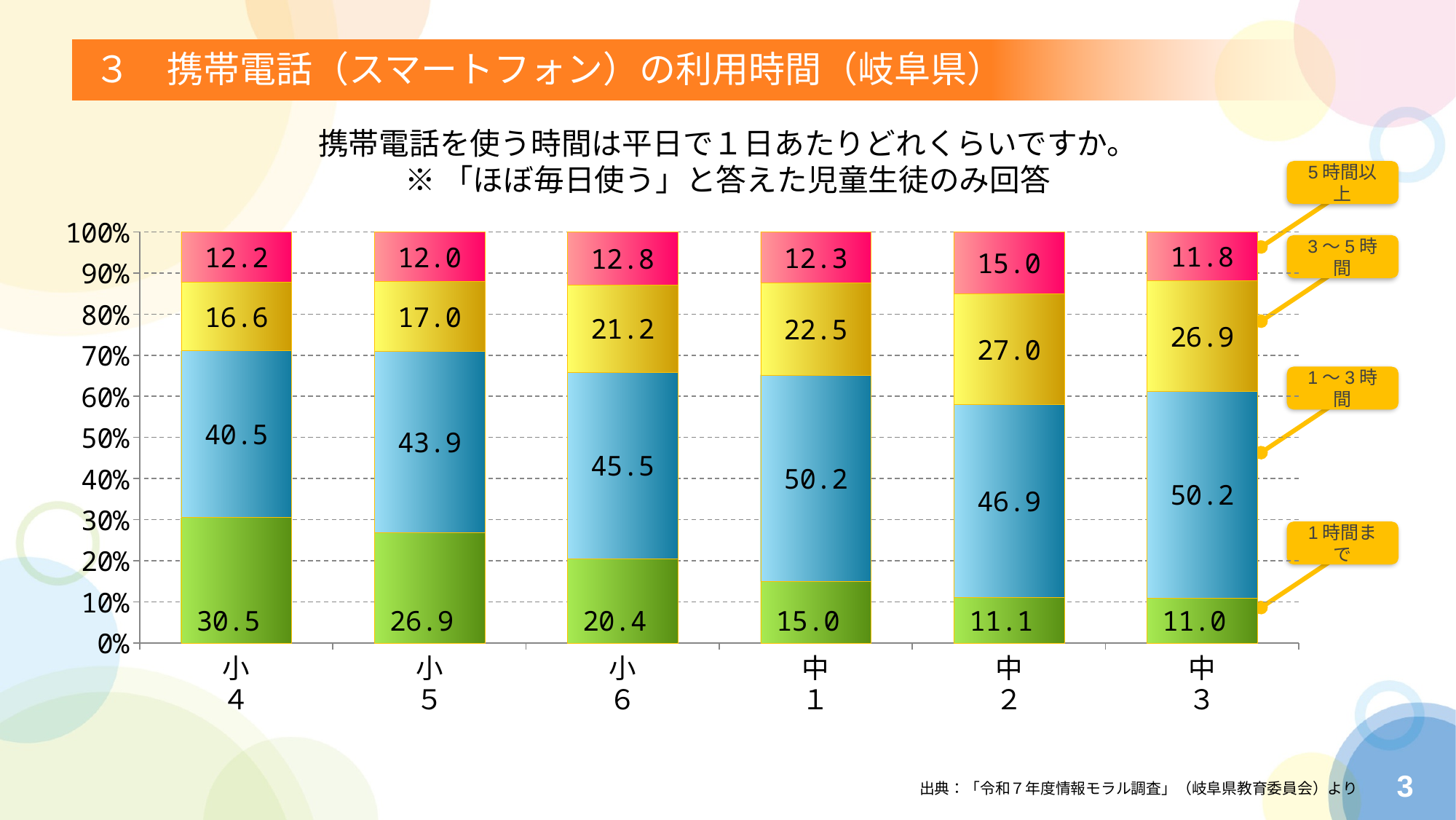

# ３　携帯電話（スマートフォン）の利用時間（岐阜県）
携帯電話を使う時間は平日で１日あたりどれくらいですか。
※「ほぼ毎日使う」と答えた児童生徒のみ回答

### Chart

| Category | １時間まで | １時間～３時間 | ３時間～５時間 | ５時間以上 |
|---|---|---|---|---|
| 小４ | 30.5 | 40.5 | 16.6 | 12.2 |
| 小５ | 26.9 | 43.9 | 17.0 | 12.0 |
| 小６ | 20.4 | 45.5 | 21.2 | 12.8 |
| 中１ | 15.0 | 50.2 | 22.5 | 12.3 |
| 中２ | 11.1 | 46.9 | 27.0 | 15.0 |
| 中３ | 11.0 | 50.2 | 26.9 | 11.8 |
5時間以上
3～5時間
1～3時間
1時間まで
3
出典：「令和７年度情報モラル調査」（岐阜県教育委員会）より